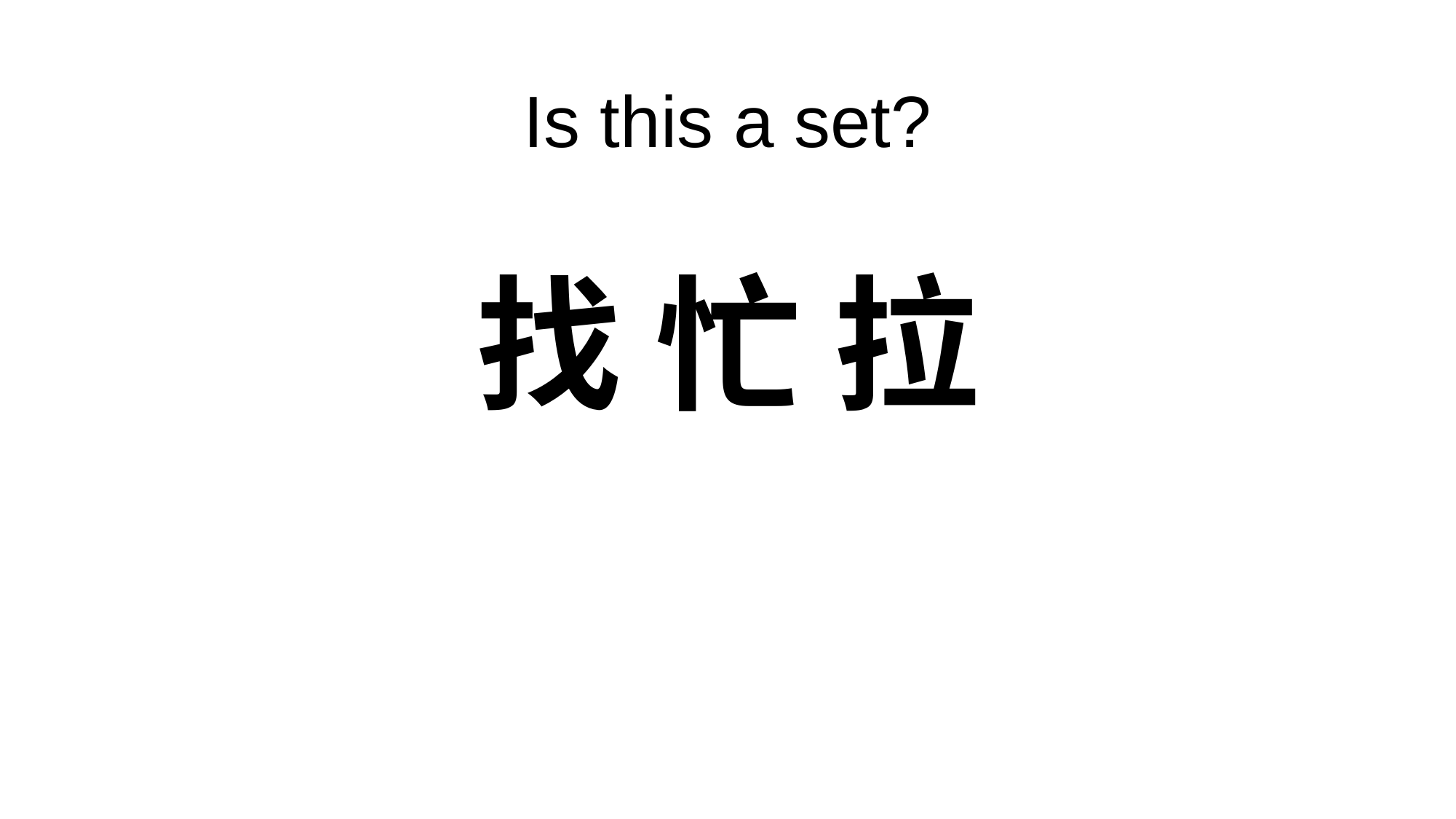

# Is this a set? 找 忙 拉